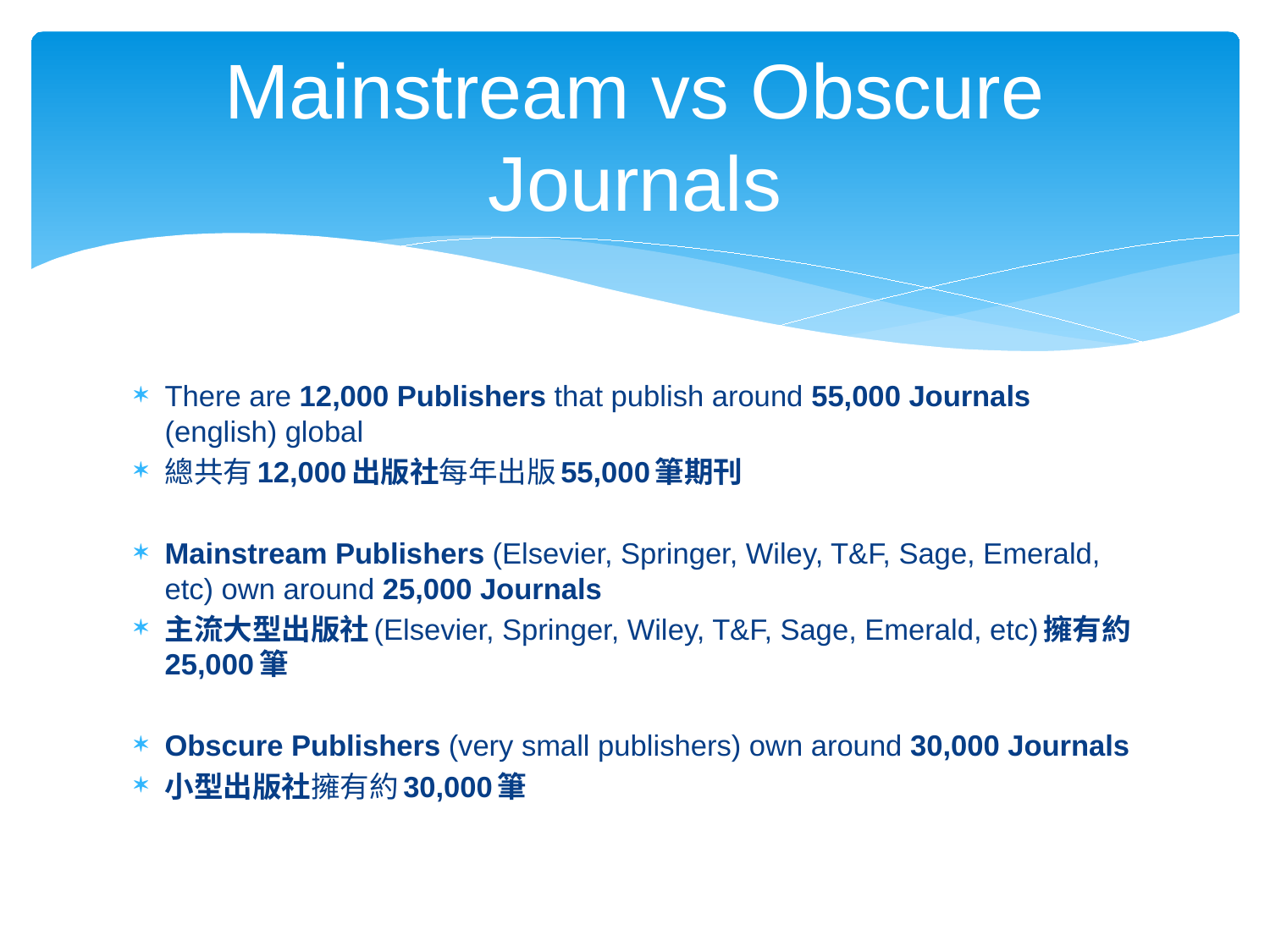

# Mainstream vs Obscure Journals
There are 12,000 Publishers that publish around 55,000 Journals (english) global
總共有12,000出版社每年出版55,000筆期刊

Mainstream Publishers (Elsevier, Springer, Wiley, T&F, Sage, Emerald, etc) own around 25,000 Journals
主流大型出版社(Elsevier, Springer, Wiley, T&F, Sage, Emerald, etc)擁有約25,000筆

Obscure Publishers (very small publishers) own around 30,000 Journals
小型出版社擁有約30,000筆